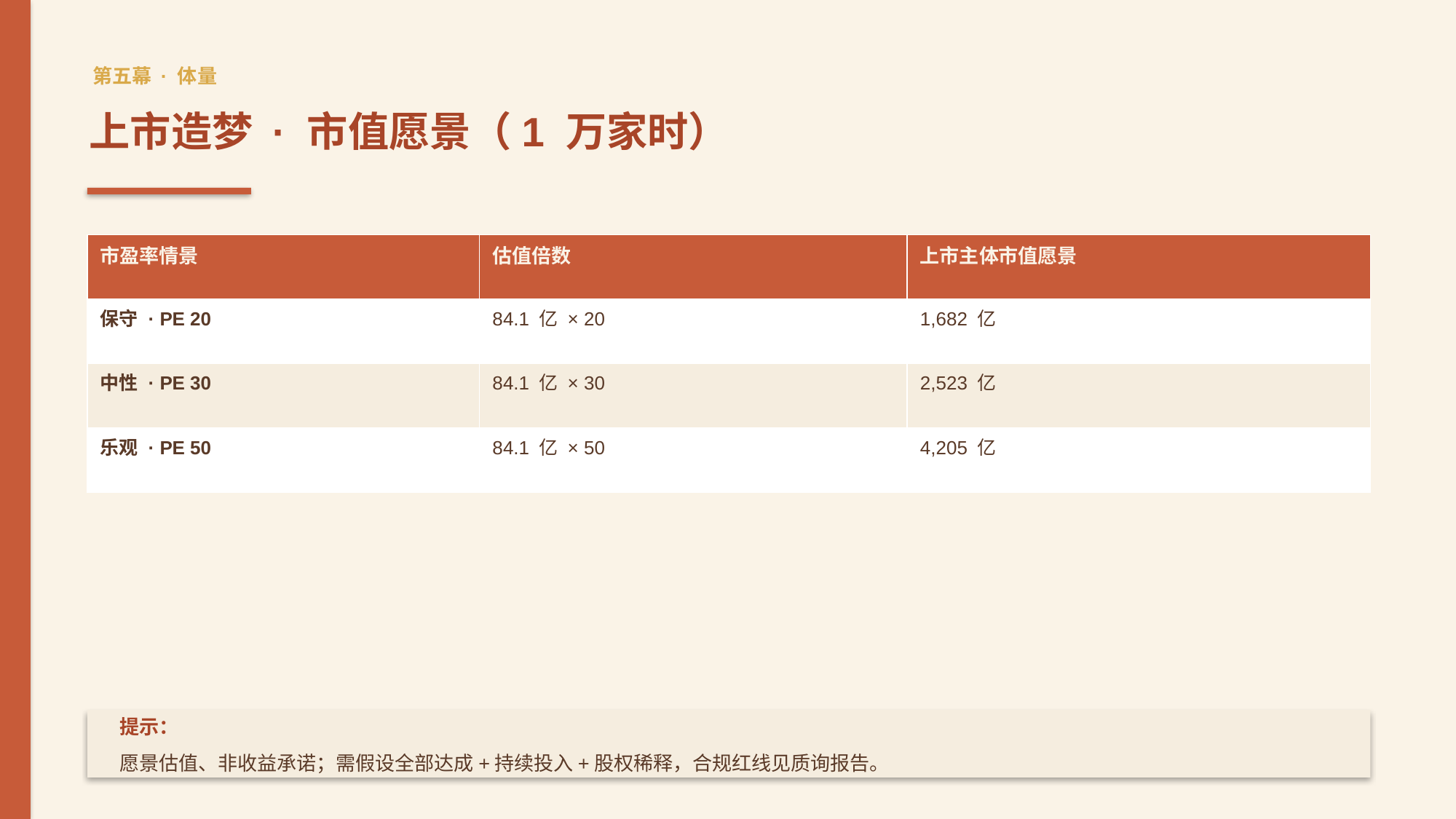

第五幕 · 体量
上市造梦 · 市值愿景（1 万家时）

| 市盈率情景 | 估值倍数 | 上市主体市值愿景 |
| --- | --- | --- |
| 保守 · PE 20 | 84.1 亿 × 20 | 1,682 亿 |
| 中性 · PE 30 | 84.1 亿 × 30 | 2,523 亿 |
| 乐观 · PE 50 | 84.1 亿 × 50 | 4,205 亿 |

提示：
愿景估值、非收益承诺；需假设全部达成+持续投入+股权稀释，合规红线见质询报告。